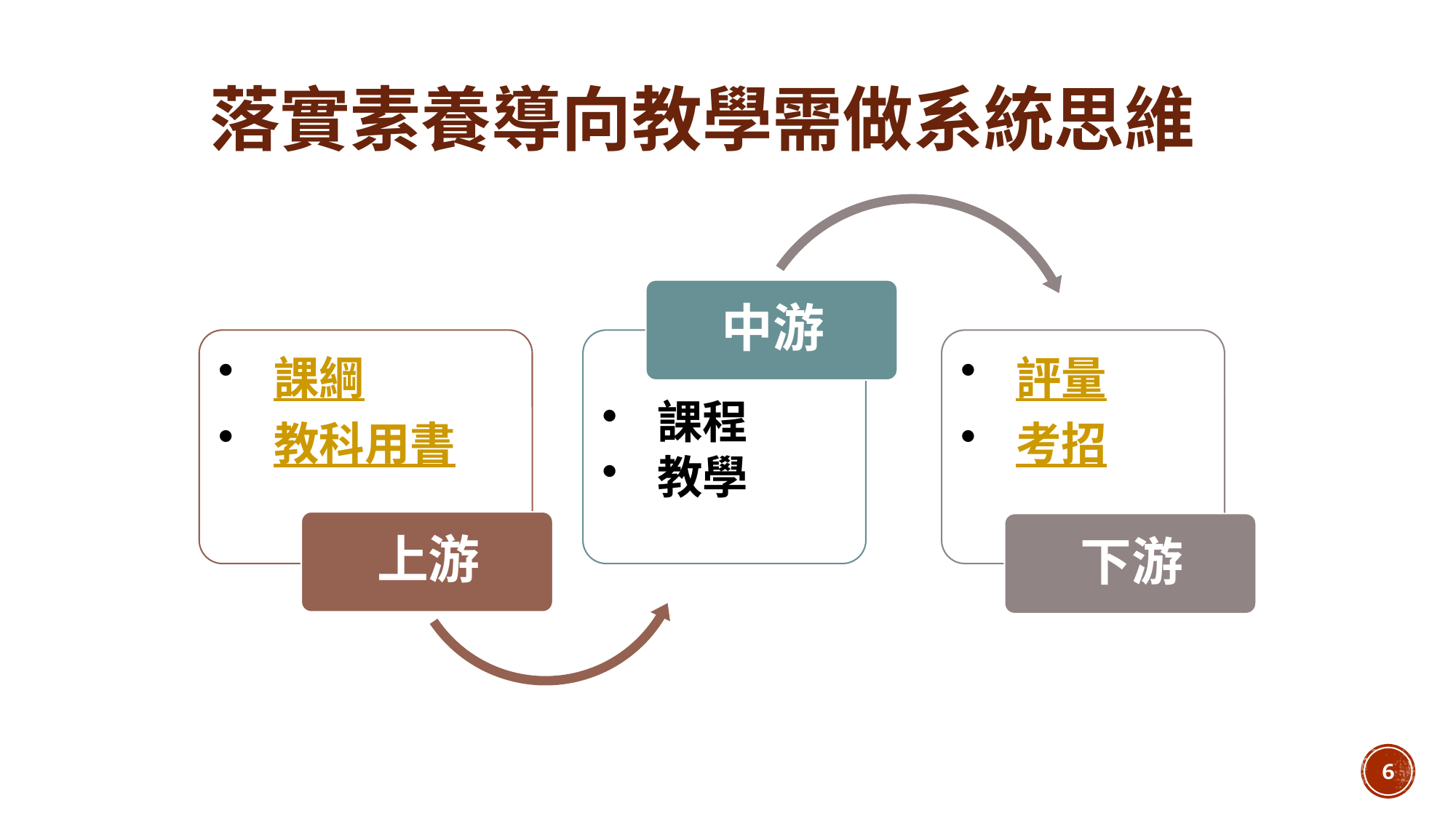

# 落實素養導向教學需做系統思維
 課綱
 教科用書
上游
 課程
 教學
中游
 評量
 考招
下游
6